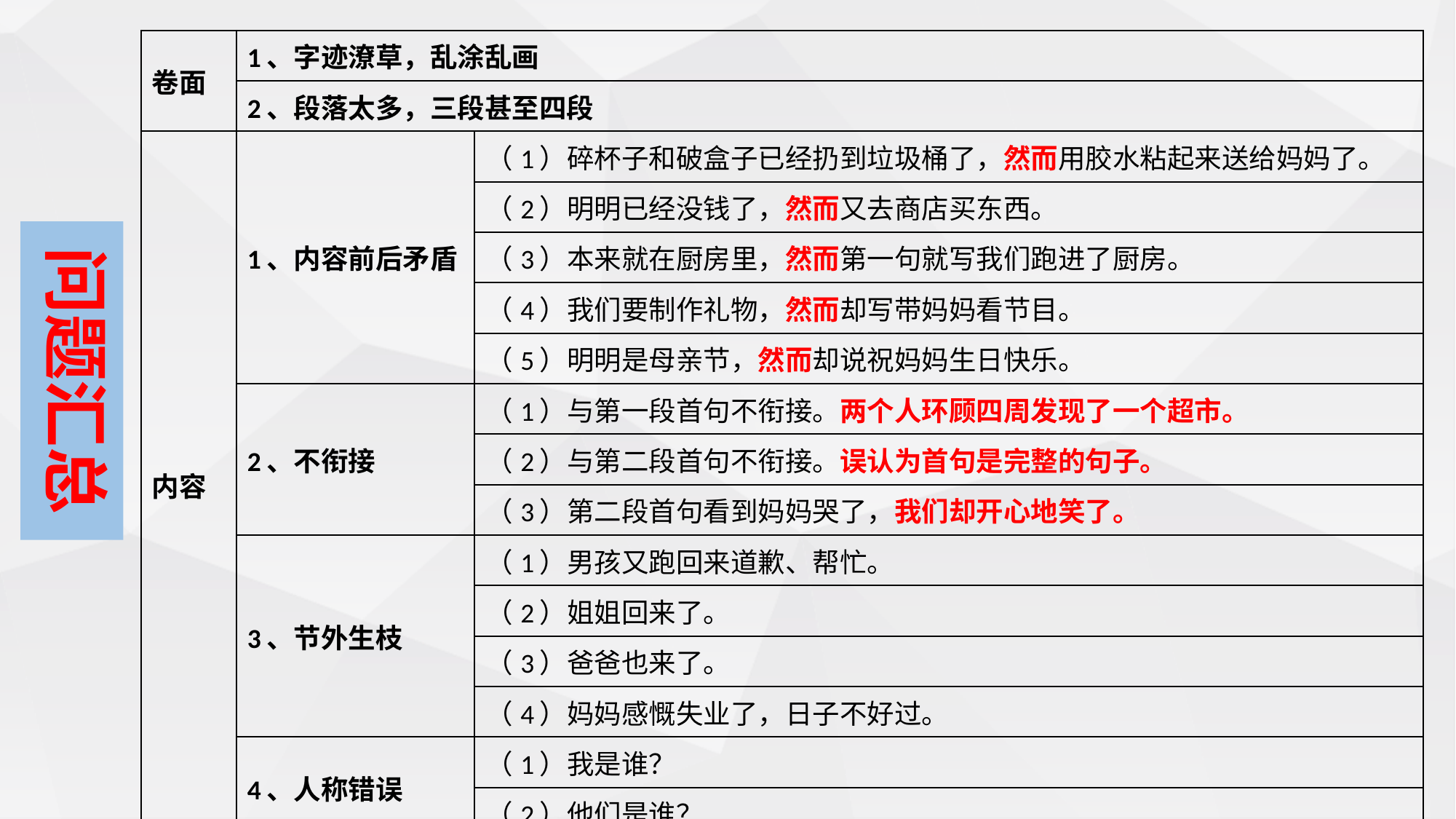

| 卷面 | 1、字迹潦草，乱涂乱画 |  |
| --- | --- | --- |
|  | 2、段落太多，三段甚至四段 |  |
| 内容 | 1、内容前后矛盾 | （1）碎杯子和破盒子已经扔到垃圾桶了，然而用胶水粘起来送给妈妈了。 |
|  |  | （2）明明已经没钱了，然而又去商店买东西。 |
|  |  | （3）本来就在厨房里，然而第一句就写我们跑进了厨房。 |
|  |  | （4）我们要制作礼物，然而却写带妈妈看节目。 |
|  |  | （5）明明是母亲节，然而却说祝妈妈生日快乐。 |
|  | 2、不衔接 | （1）与第一段首句不衔接。两个人环顾四周发现了一个超市。 |
|  |  | （2）与第二段首句不衔接。误认为首句是完整的句子。 |
|  |  | （3）第二段首句看到妈妈哭了，我们却开心地笑了。 |
|  | 3、节外生枝 | （1）男孩又跑回来道歉、帮忙。 |
|  |  | （2）姐姐回来了。 |
|  |  | （3）爸爸也来了。 |
|  |  | （4）妈妈感慨失业了，日子不好过。 |
|  | 4、人称错误 | （1）我是谁？ |
|  |  | （2）他们是谁？ |
| 语言 | 语法错误多 |  |
问题汇总